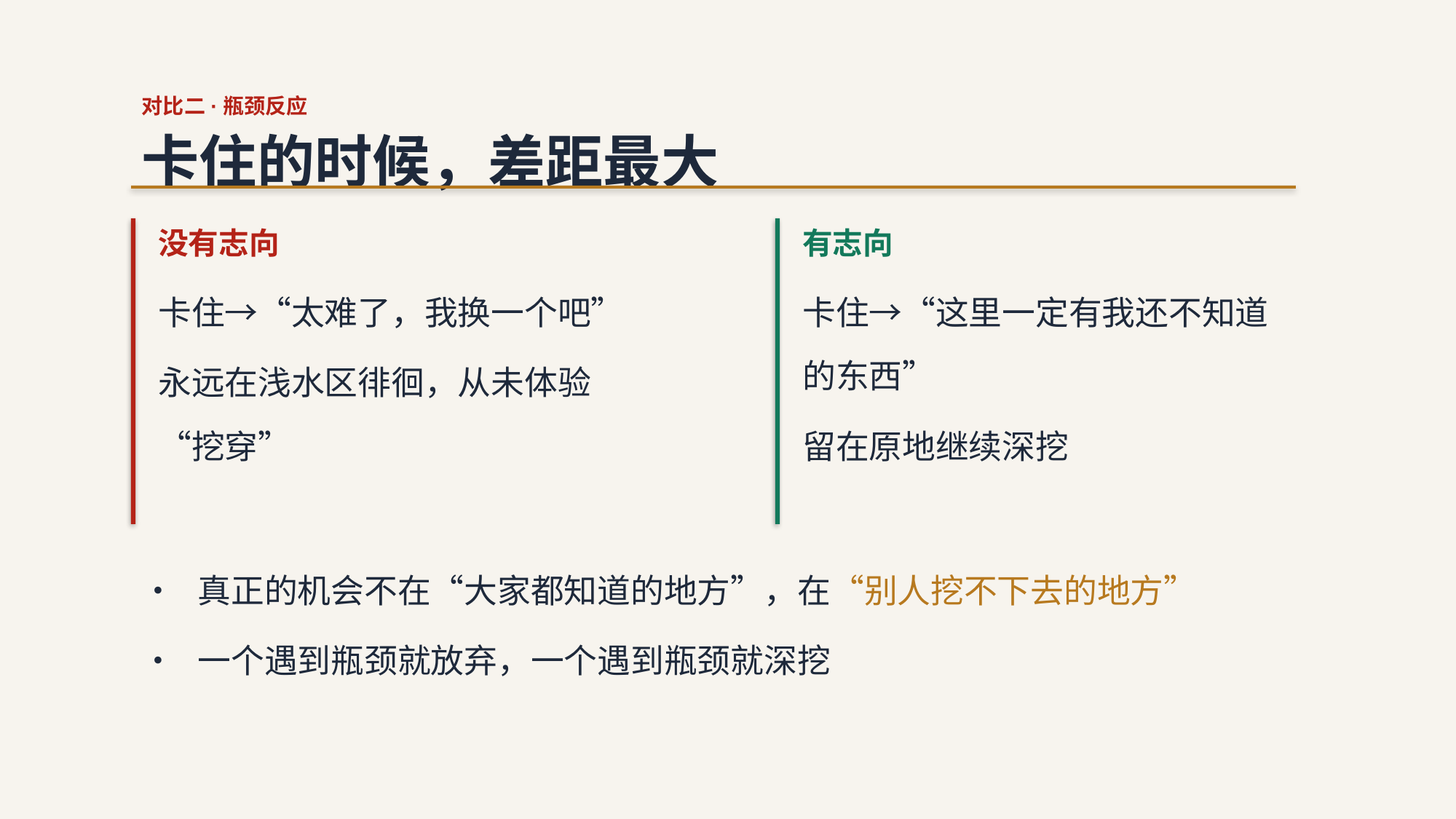

对比二·瓶颈反应
卡住的时候，差距最大

没有志向

有志向
卡住→“太难了，我换一个吧”
永远在浅水区徘徊，从未体验“挖穿”
卡住→“这里一定有我还不知道的东西”
留在原地继续深挖
•  真正的机会不在“大家都知道的地方”，在“别人挖不下去的地方”
•  一个遇到瓶颈就放弃，一个遇到瓶颈就深挖